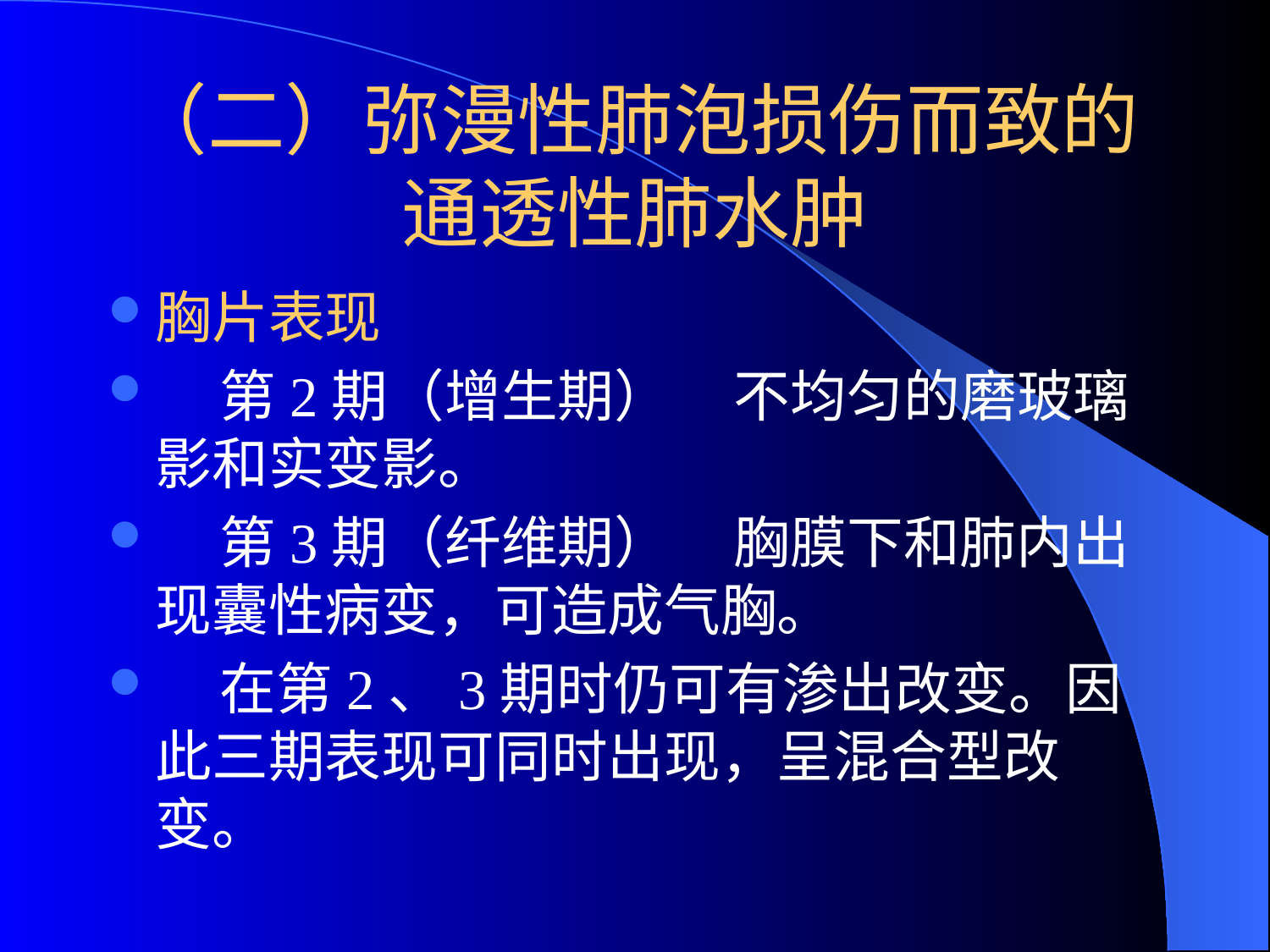

# （二）弥漫性肺泡损伤而致的通透性肺水肿
胸片表现
    第2期（增生期）     不均匀的磨玻璃影和实变影。
    第3期（纤维期）     胸膜下和肺内出现囊性病变，可造成气胸。
    在第2、3期时仍可有渗出改变。因此三期表现可同时出现，呈混合型改变。